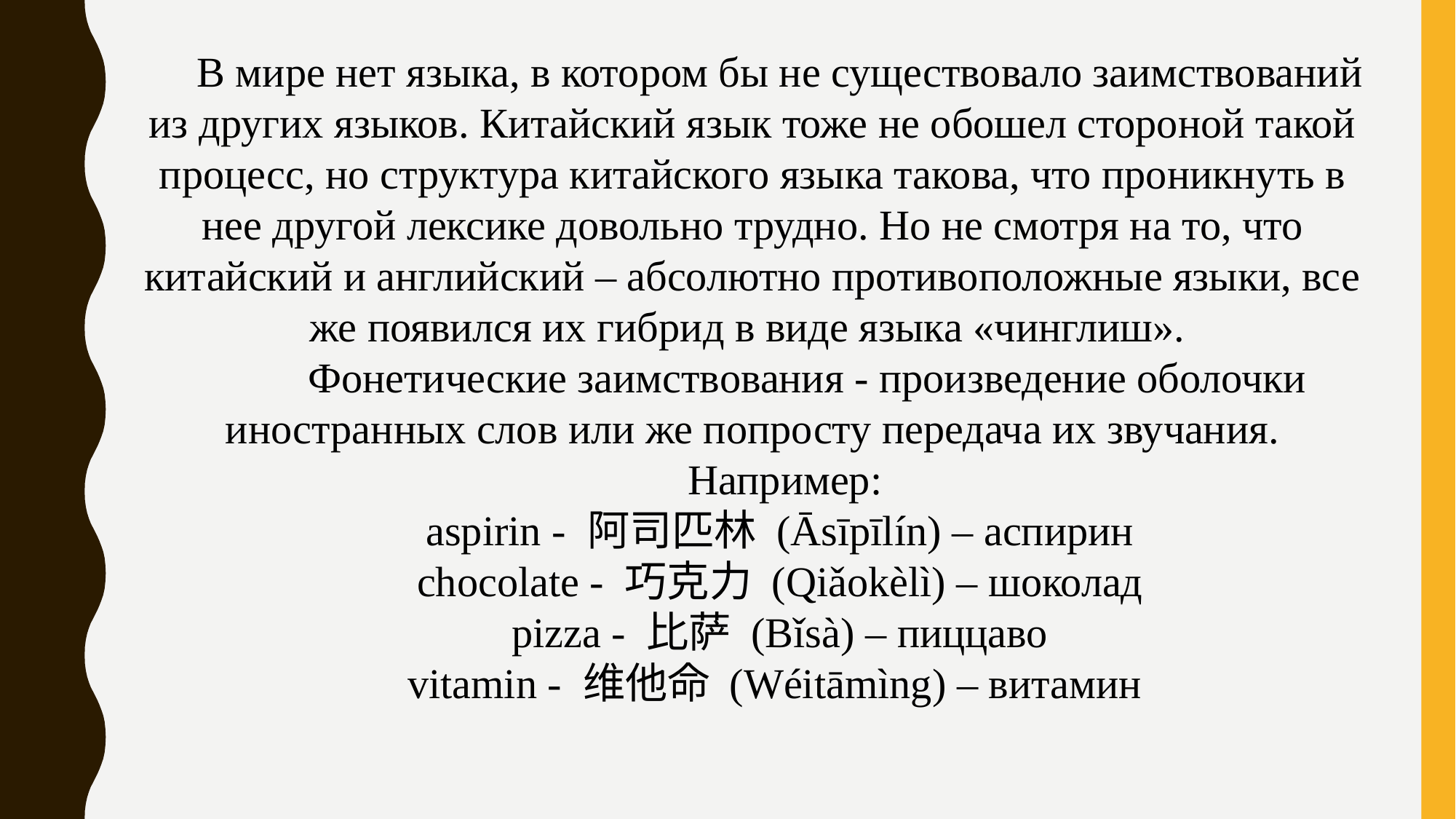

В мире нет языка, в котором бы не существовало заимствований из других языков. Китайский язык тоже не обошел стороной такой процесс, но структура китайского языка такова, что проникнуть в нее другой лексике довольно трудно. Но не смотря на то, что китайский и английский – абсолютно противоположные языки, все же появился их гибрид в виде языка «чинглиш».
	Фонетические заимствования - произведение оболочки иностранных слов или же попросту передача их звучания.
 Например:
aspirin - 阿司匹林 (Āsīpīlín) – аспирин
chocolate - 巧克力 (Qiǎokèlì) – шоколад
pizza - 比萨 (Bǐsà) – пиццаво
vitamin - 维他命 (Wéitāmìng) – витамин